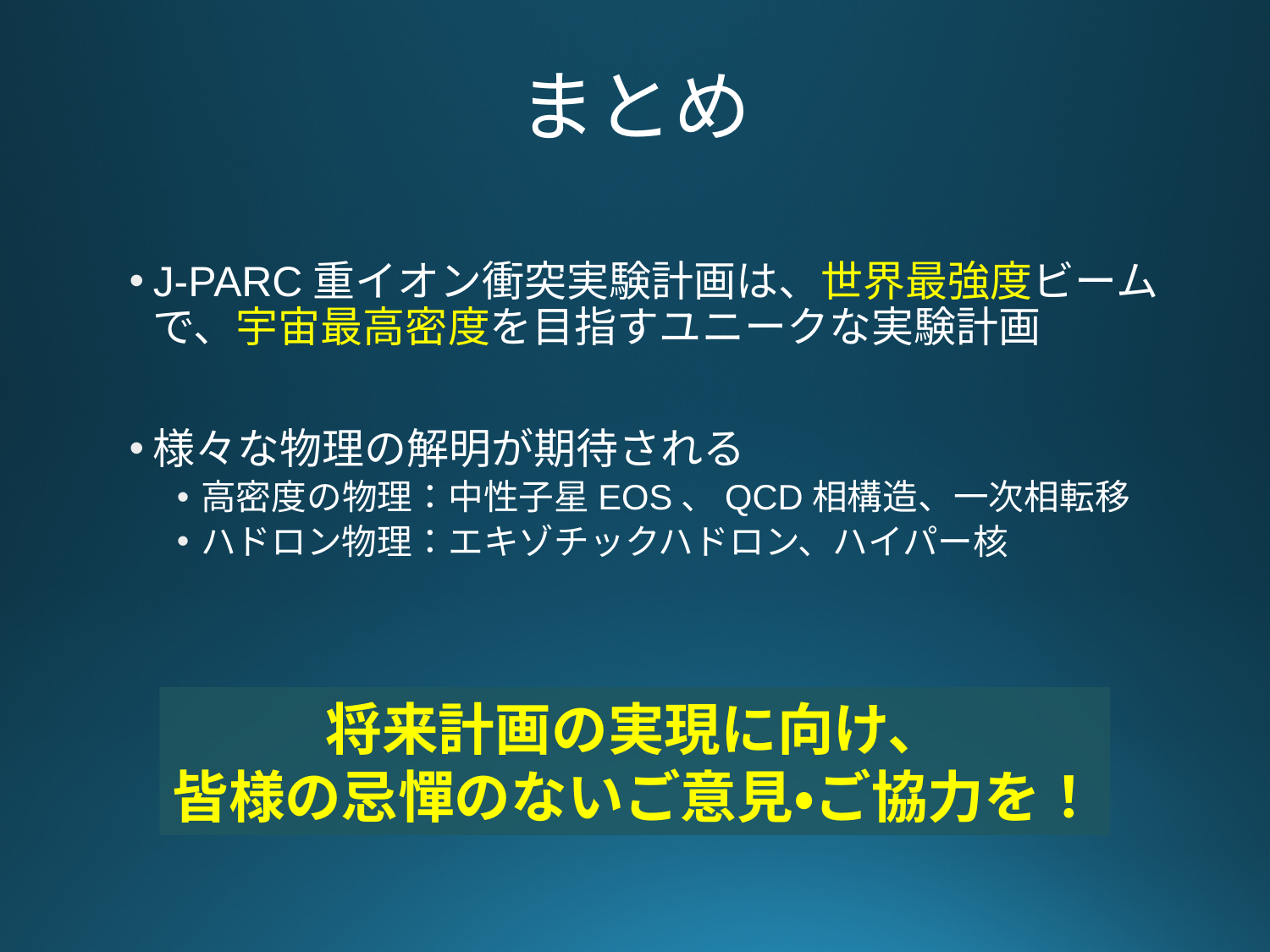

# まとめ
J-PARC重イオン衝突実験計画は、世界最強度ビームで、宇宙最高密度を目指すユニークな実験計画

様々な物理の解明が期待される
高密度の物理：中性子星EOS、QCD相構造、一次相転移
ハドロン物理：エキゾチックハドロン、ハイパー核

将来計画の実現に向け、
皆様の忌憚のないご意見・ご協力を！